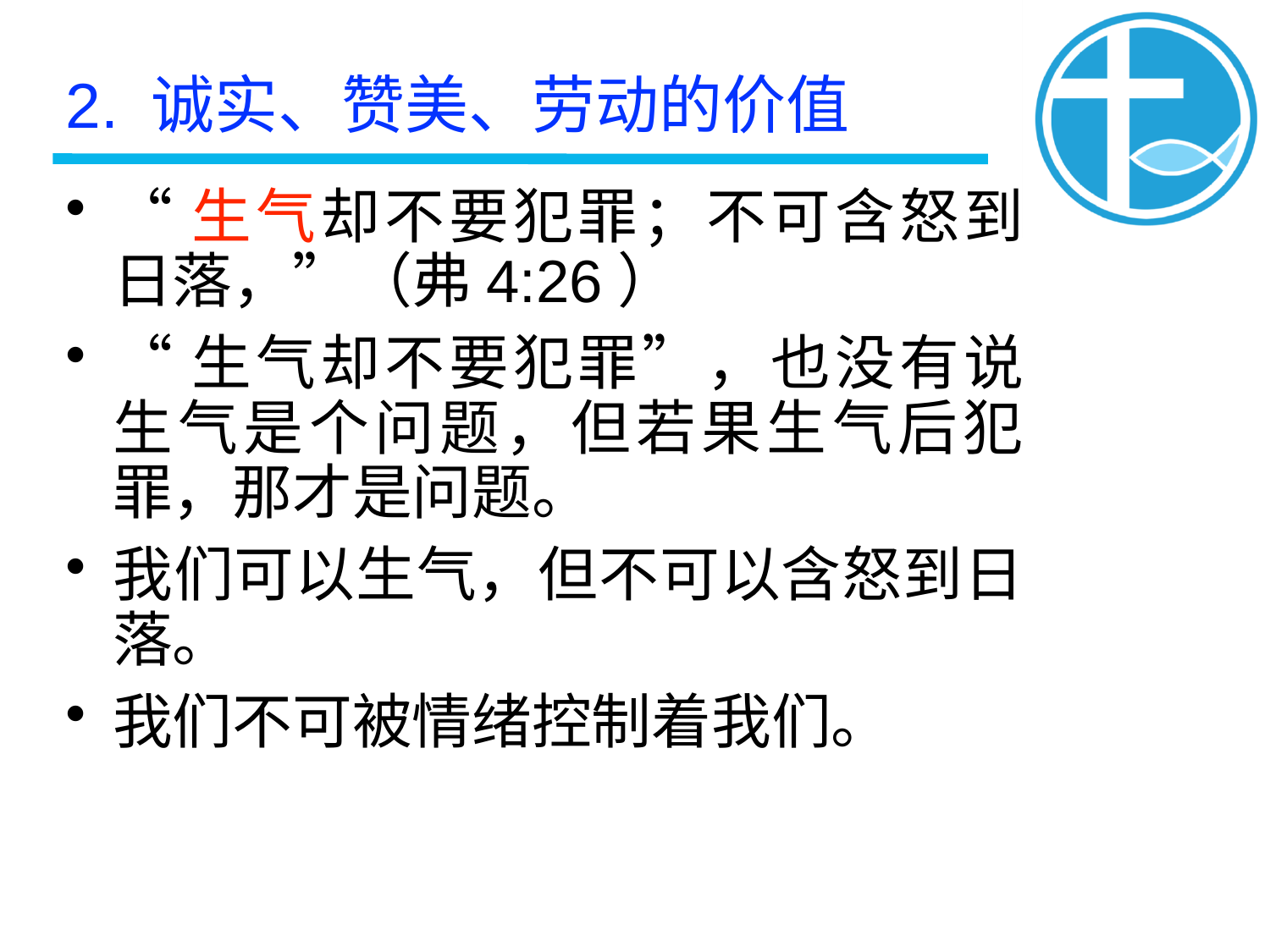

2. 诚实、赞美、劳动的价值
“生气却不要犯罪；不可含怒到日落，”（弗4:26）
“生气却不要犯罪”，也没有说生气是个问题，但若果生气后犯罪，那才是问题。
我们可以生气，但不可以含怒到日落。
我们不可被情绪控制着我们。